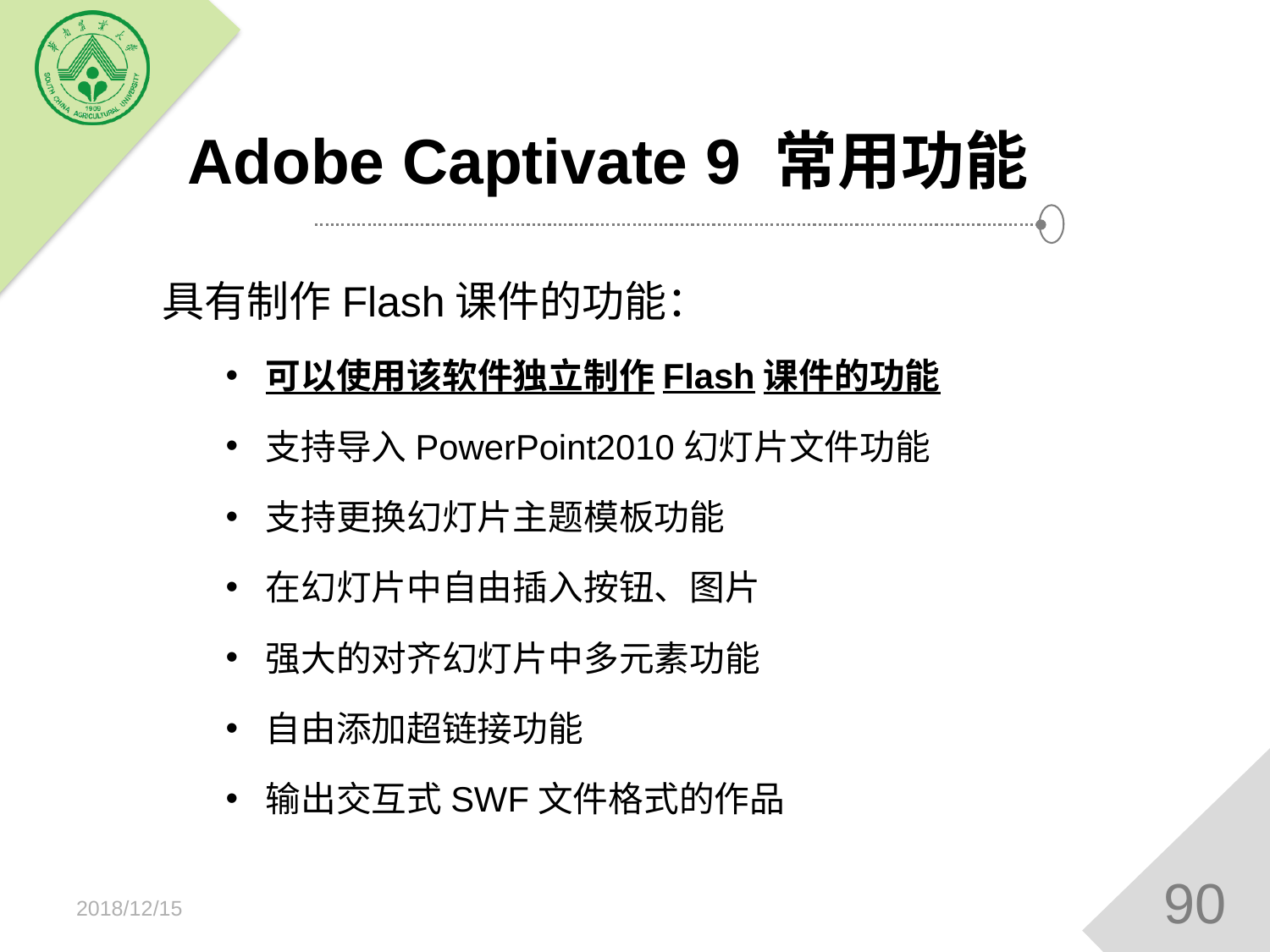

# Adobe Captivate 9 常用功能
具有制作Flash课件的功能：
可以使用该软件独立制作Flash课件的功能
支持导入PowerPoint2010幻灯片文件功能
支持更换幻灯片主题模板功能
在幻灯片中自由插入按钮、图片
强大的对齐幻灯片中多元素功能
自由添加超链接功能
输出交互式SWF文件格式的作品
90
2018/12/15